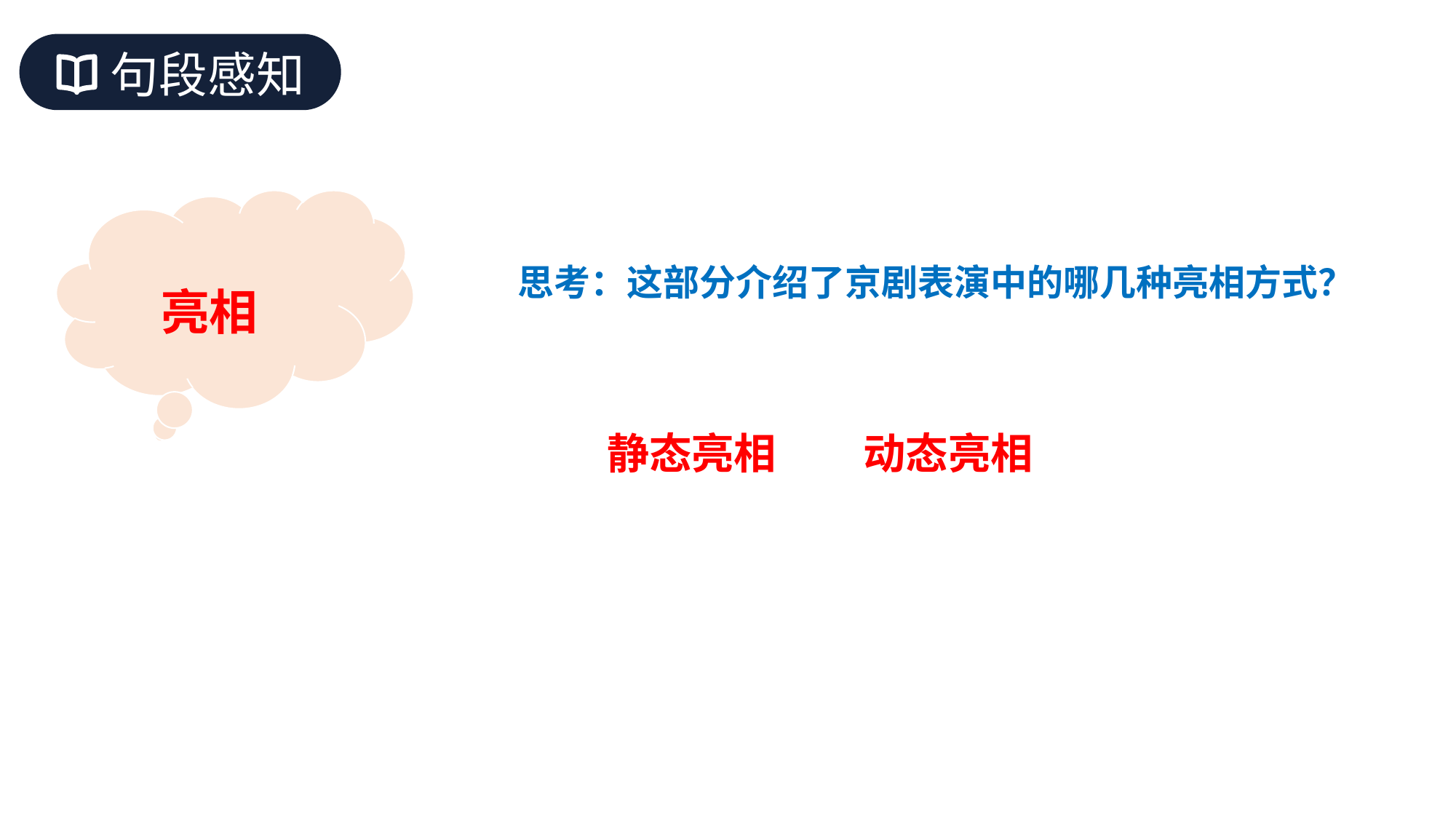

句段感知

思考：这部分介绍了京剧表演中的哪几种亮相方式？
亮相
        静态亮相         动态亮相